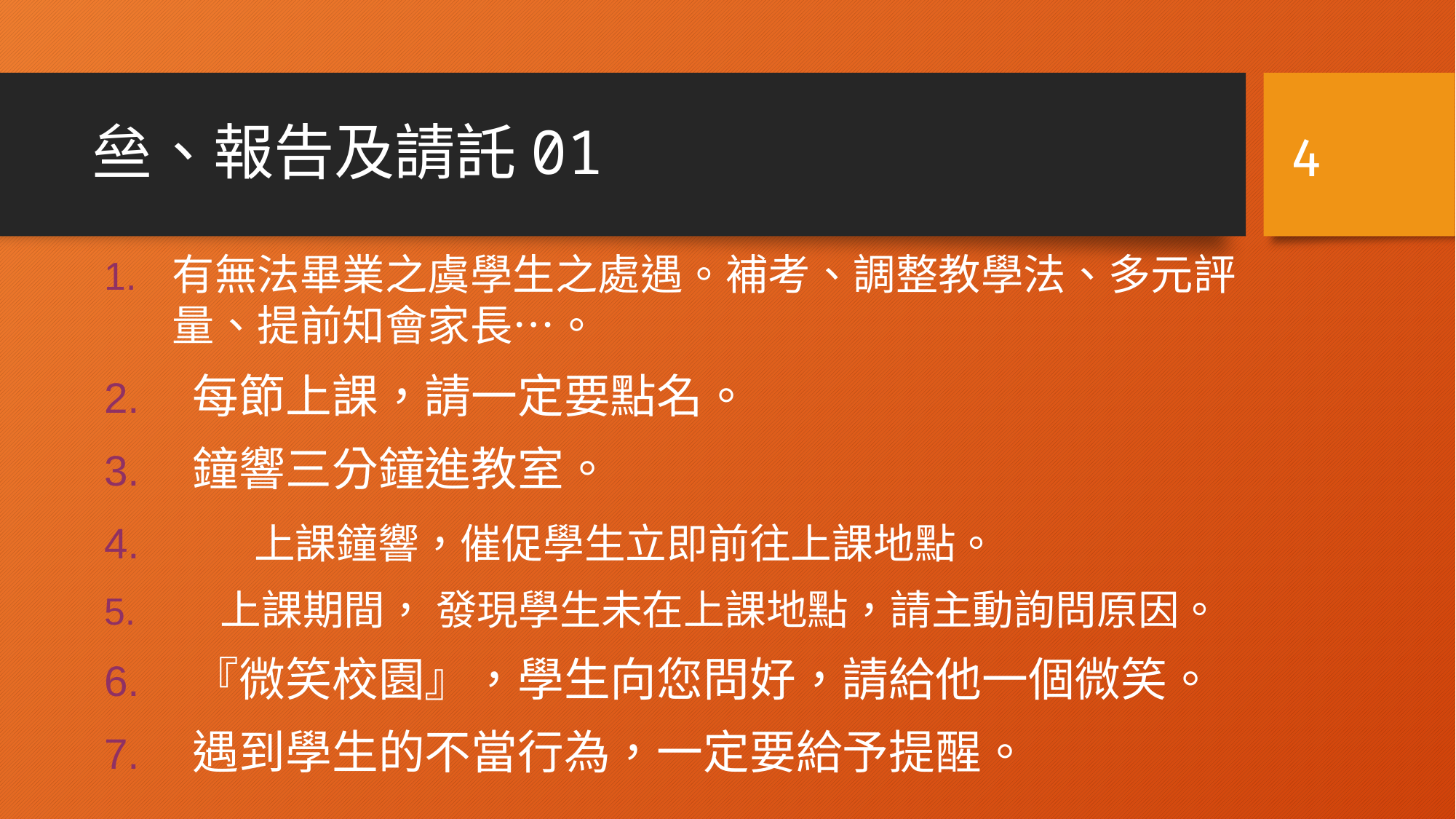

4
# 亝、報告及請託01
有無法畢業之虞學生之處遇。補考、調整教學法、多元評量、提前知會家長…。
每節上課，請一定要點名。
鐘響三分鐘進教室。
     上課鐘響，催促學生立即前往上課地點。
     上課期間， 發現學生未在上課地點，請主動詢問原因。
『微笑校園』，學生向您問好，請給他一個微笑。
遇到學生的不當行為，一定要給予提醒。